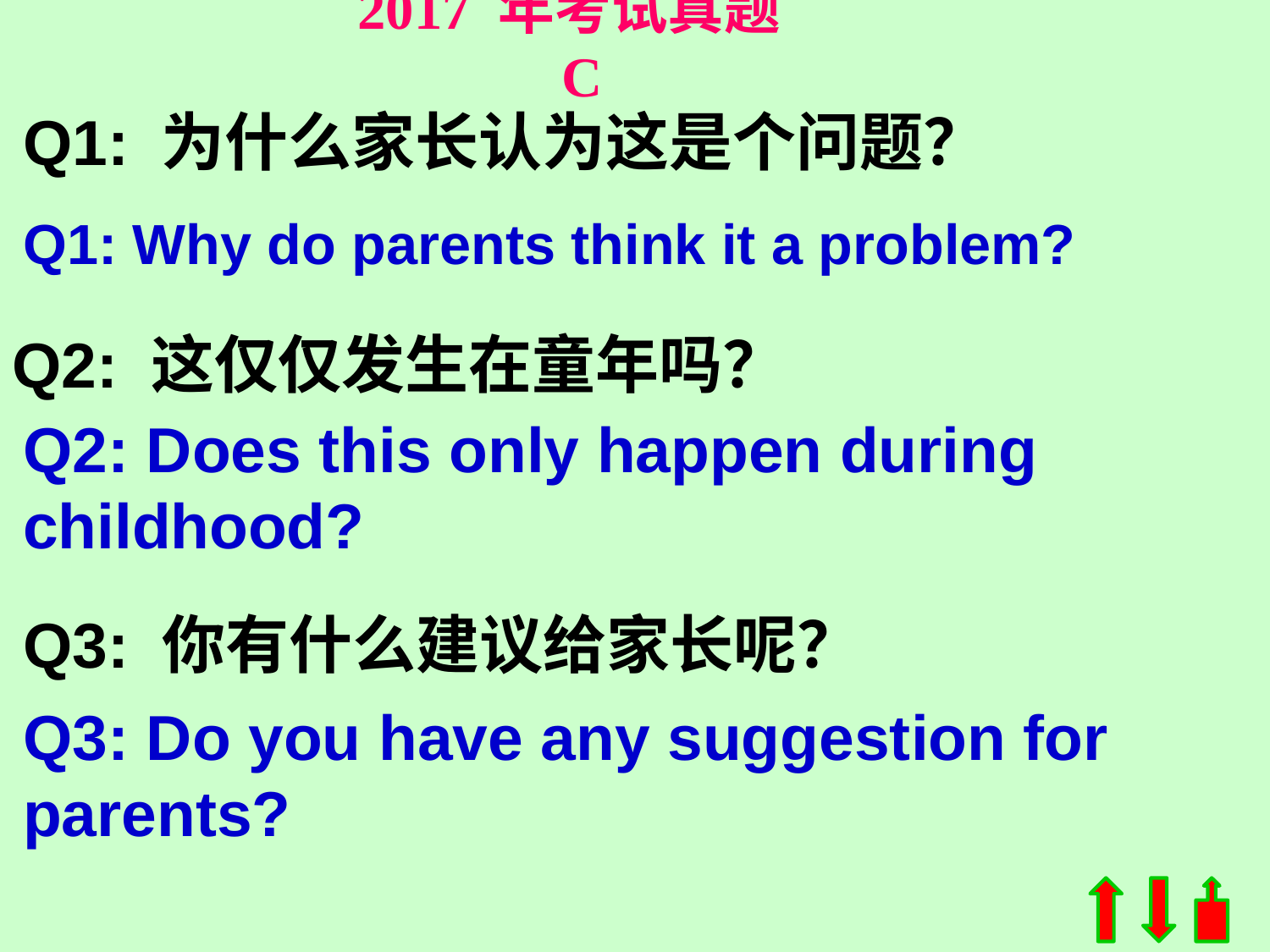

2017 年考试真题   C
Q1: 为什么家长认为这是个问题？
Q1: Why do parents think it a problem?
Q2: 这仅仅发生在童年吗？
Q2: Does this only happen during childhood?
Q3: 你有什么建议给家长呢？
Q3: Do you have any suggestion for parents?